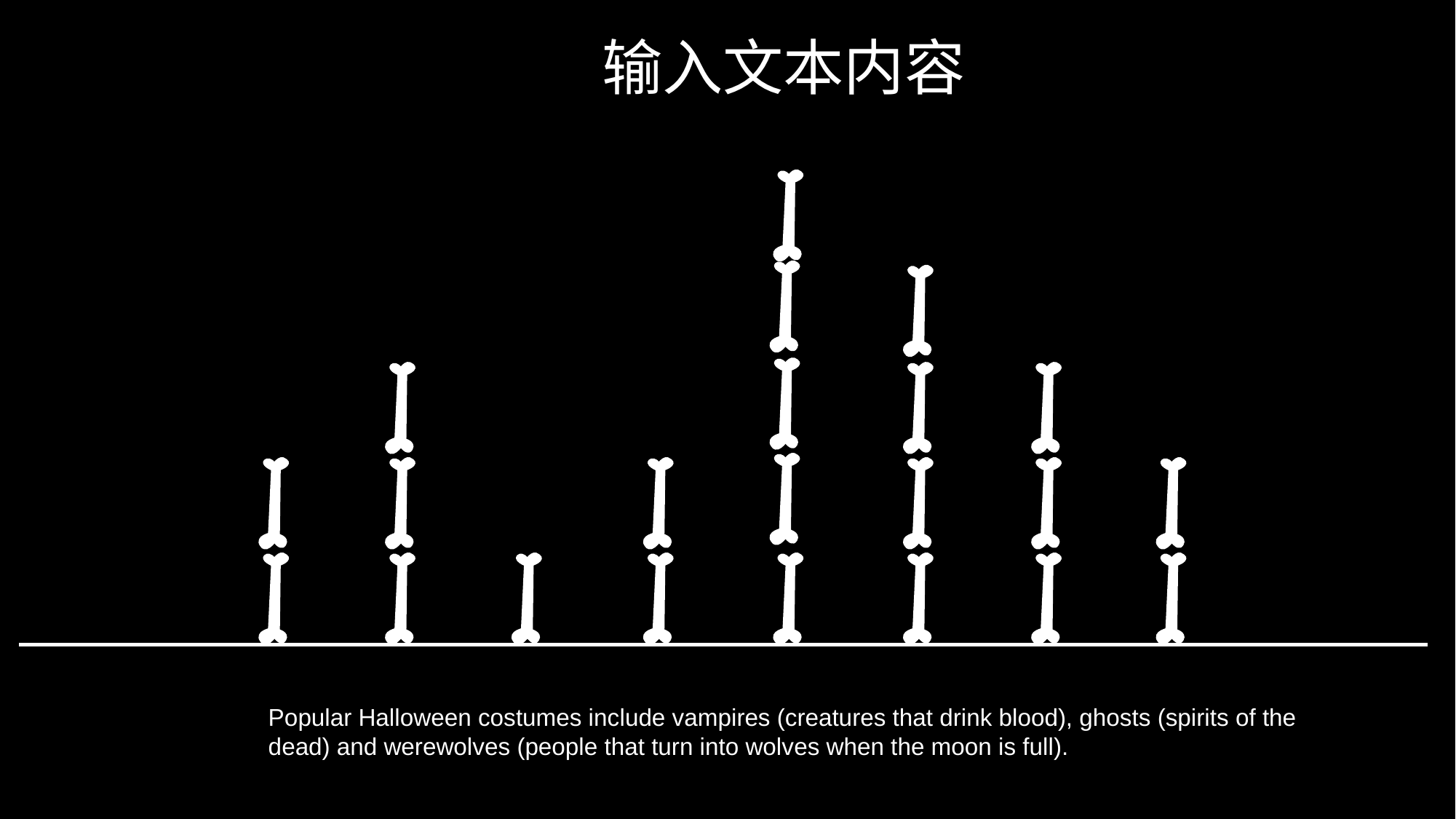

输入文本内容

Popular Halloween costumes include vampires (creatures that drink blood), ghosts (spirits of the dead) and werewolves (people that turn into wolves when the moon is full).